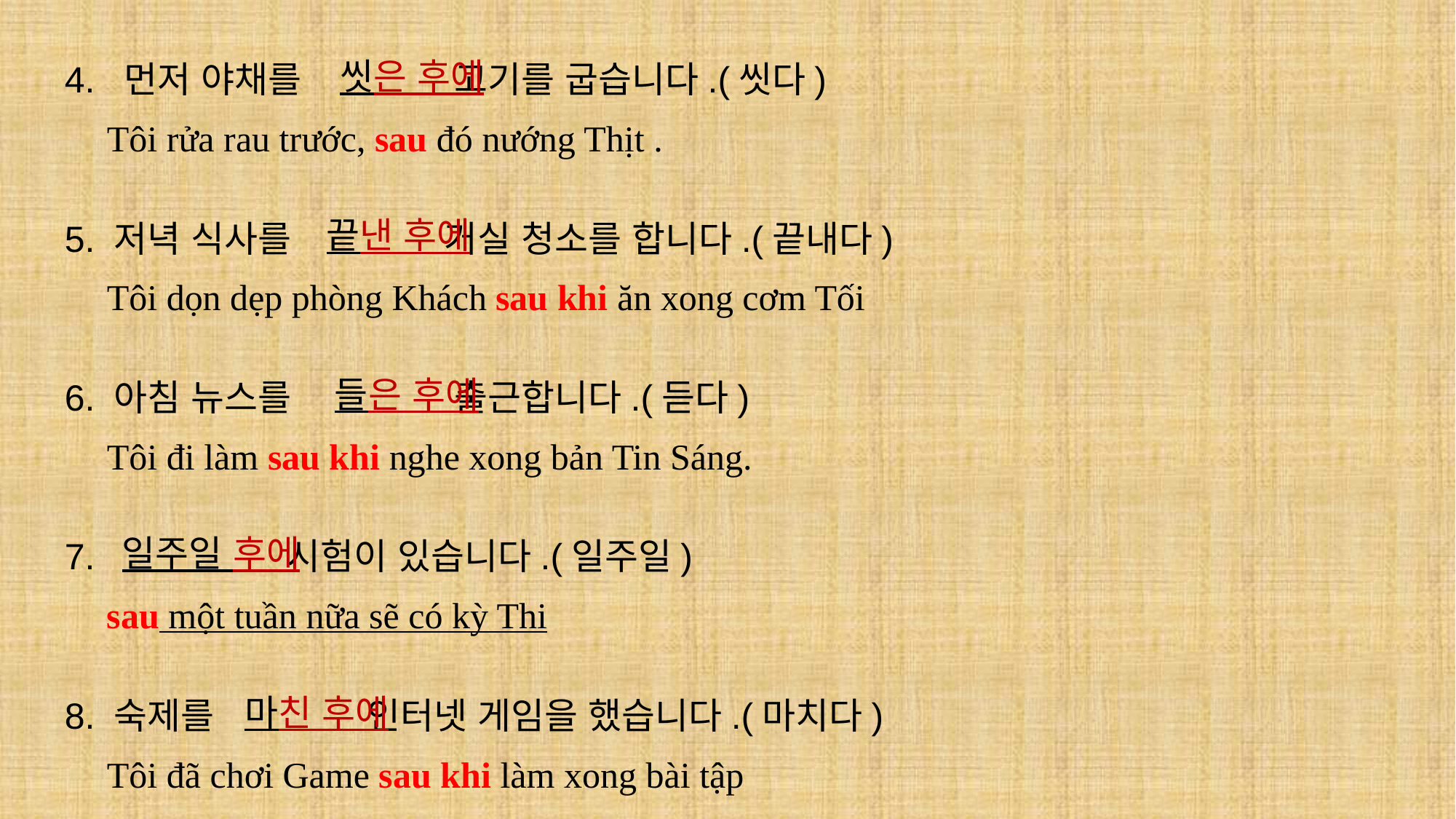

4.  먼저 야채를               고기를 굽습니다.(씻다)
Tôi rửa rau trước, sau đó nướng Thịt .

5. 저녁 식사를               거실 청소를 합니다.(끝내다)
Tôi dọn dẹp phòng Khách sau khi ăn xong cơm Tối

6. 아침 뉴스를                출근합니다.(듣다)
Tôi đi làm sau khi nghe xong bản Tin Sáng.

7.                  시험이 있습니다.(일주일)
sau một tuần nữa sẽ có kỳ Thi

8. 숙제를               인터넷 게임을 했습니다.(마치다)
Tôi đã chơi Game sau khi làm xong bài tập
씻은 후에
끝낸 후에
들은 후에
일주일 후에
마친 후에